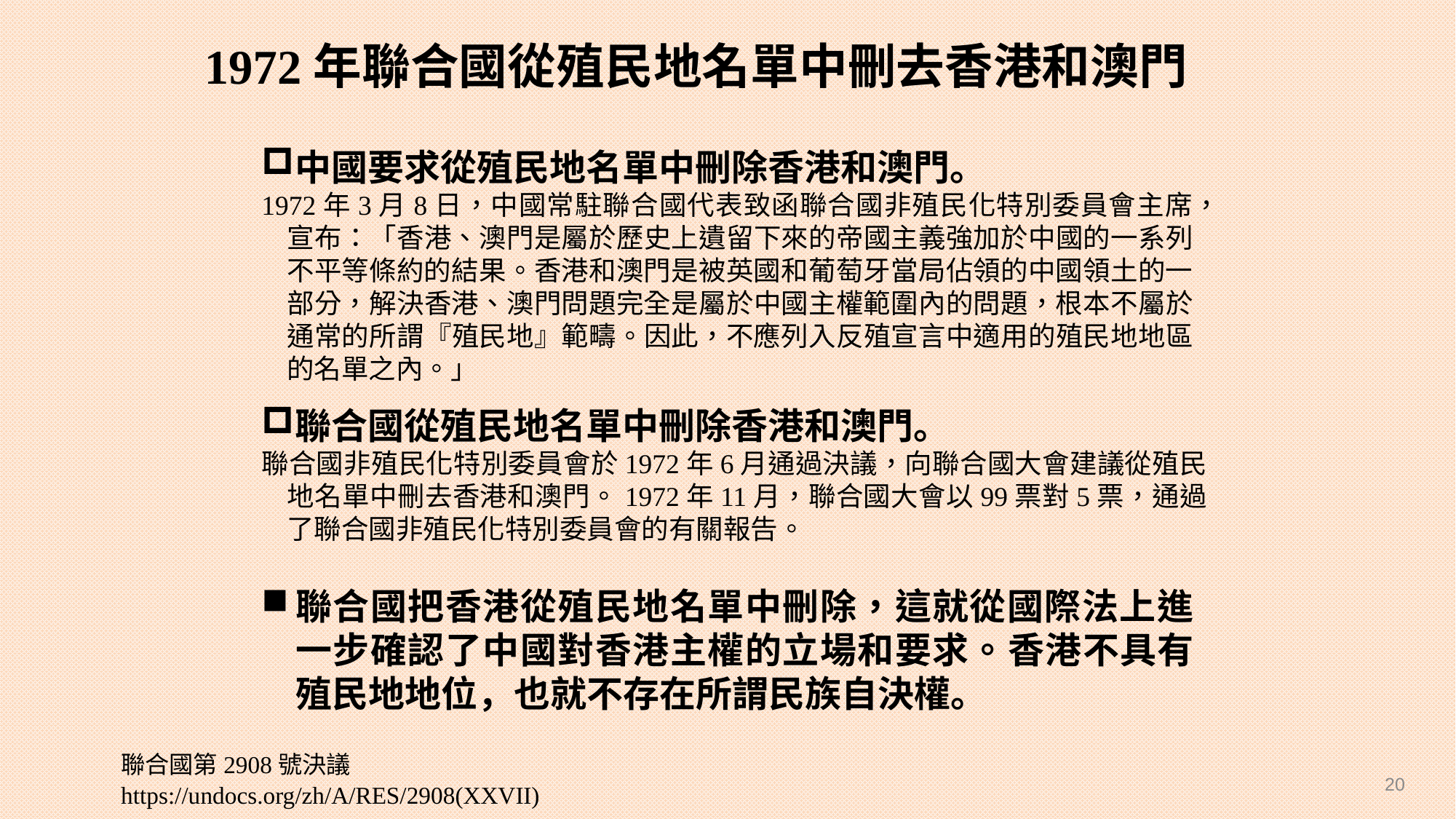

1972年聯合國從殖民地名單中刪去香港和澳門
中國要求從殖民地名單中刪除香港和澳門。
1972年3月8日，中國常駐聯合國代表致函聯合國非殖民化特別委員會主席，宣布：「香港、澳門是屬於歷史上遺留下來的帝國主義強加於中國的一系列不平等條約的結果。香港和澳門是被英國和葡萄牙當局佔領的中國領土的一部分，解決香港、澳門問題完全是屬於中國主權範圍內的問題，根本不屬於通常的所謂『殖民地』範疇。因此，不應列入反殖宣言中適用的殖民地地區的名單之內。」
聯合國從殖民地名單中刪除香港和澳門。
聯合國非殖民化特別委員會於1972年6月通過決議，向聯合國大會建議從殖民地名單中刪去香港和澳門。1972年11月，聯合國大會以99票對5票，通過了聯合國非殖民化特別委員會的有關報告。
聯合國把香港從殖民地名單中刪除，這就從國際法上進一步確認了中國對香港主權的立場和要求。香港不具有殖民地地位，也就不存在所謂民族自決權。
聯合國第2908號決議

https://undocs.org/zh/A/RES/2908(XXVII)
20